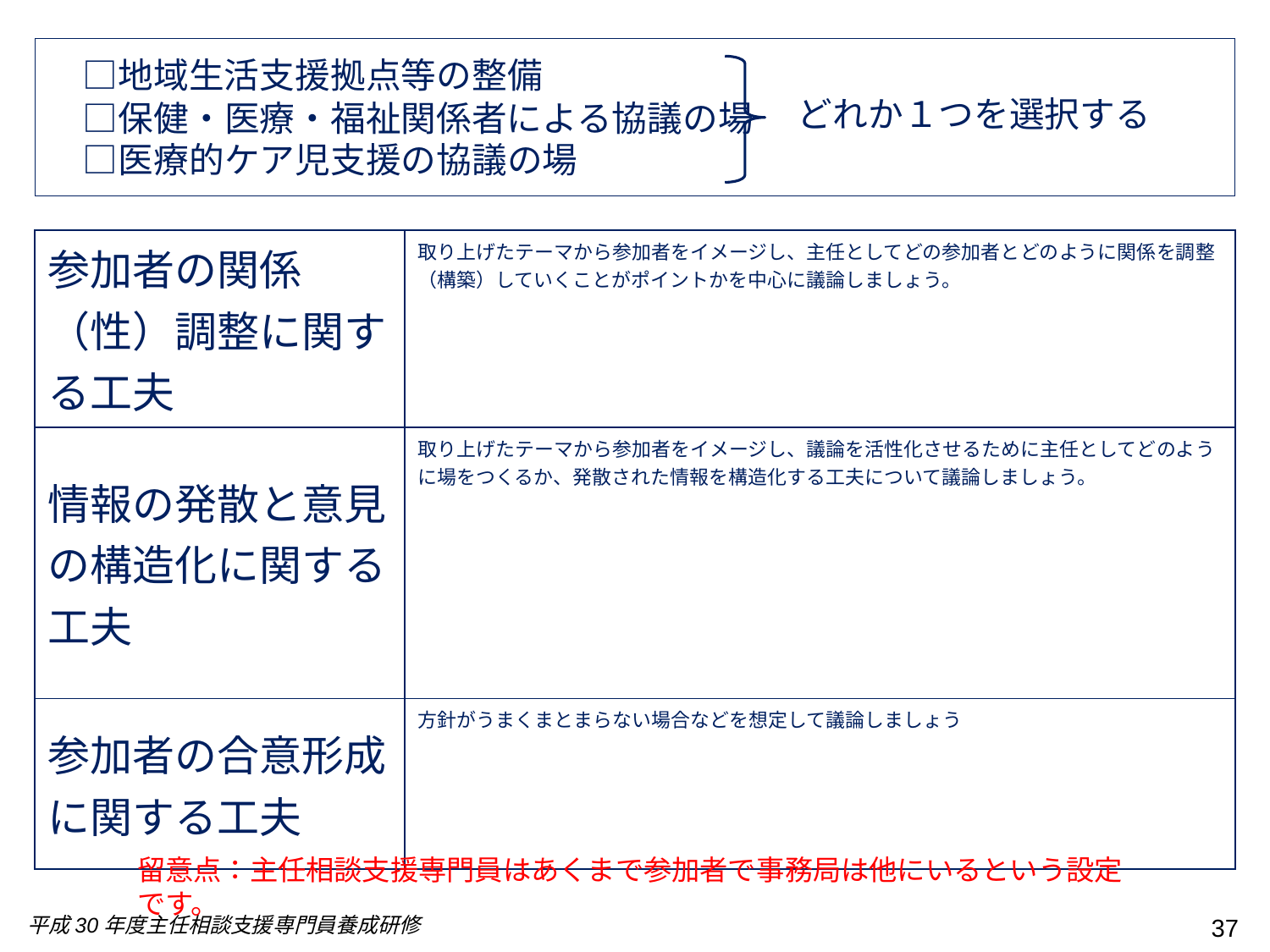

# □地域生活支援拠点等の整備 　□保健・医療・福祉関係者による協議の場 　□医療的ケア児支援の協議の場

どれか１つを選択する
| 参加者の関係（性）調整に関する工夫 | 取り上げたテーマから参加者をイメージし、主任としてどの参加者とどのように関係を調整（構築）していくことがポイントかを中心に議論しましょう。 |
| --- | --- |
| 情報の発散と意見の構造化に関する工夫 | 取り上げたテーマから参加者をイメージし、議論を活性化させるために主任としてどのように場をつくるか、発散された情報を構造化する工夫について議論しましょう。 |
| 参加者の合意形成に関する工夫 | 方針がうまくまとまらない場合などを想定して議論しましょう |
留意点：主任相談支援専門員はあくまで参加者で事務局は他にいるという設定です。
平成30年度主任相談支援専門員養成研修
37